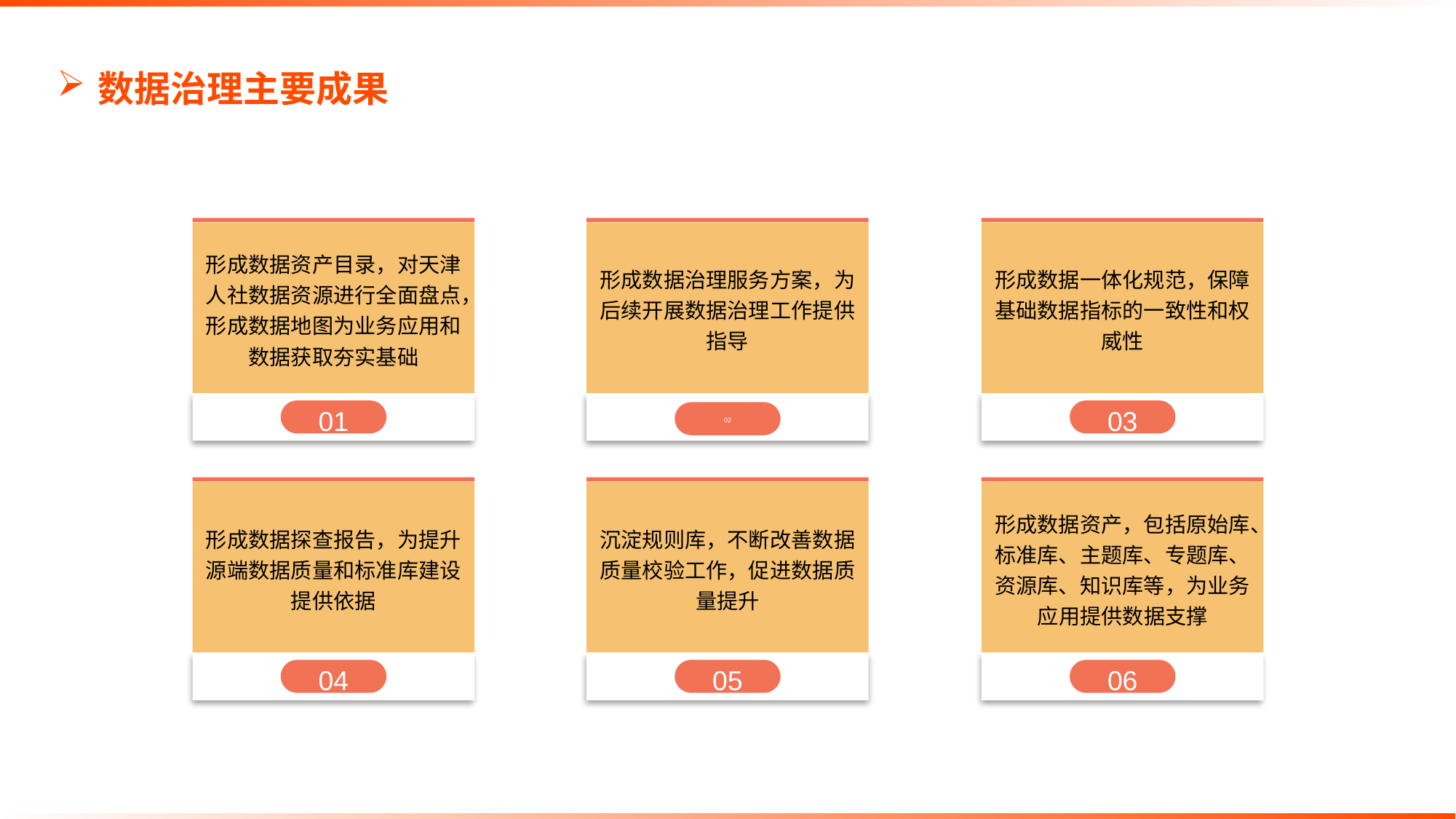

# 数据治理主要成果

形成数据资产目录，对天津人社数据资源进行全面盘点，形成数据地图为业务应用和数据获取夯实基础

01

形成数据治理服务方案，为后续开展数据治理工作提供指导

02

形成数据一体化规范，保障基础数据指标的一致性和权威性

03

形成数据探查报告，为提升源端数据质量和标准库建设提供依据

04

沉淀规则库，不断改善数据质量校验工作，促进数据质量提升

05

形成数据资产，包括原始库、标准库、主题库、专题库、资源库、知识库等，为业务应用提供数据支撑

06